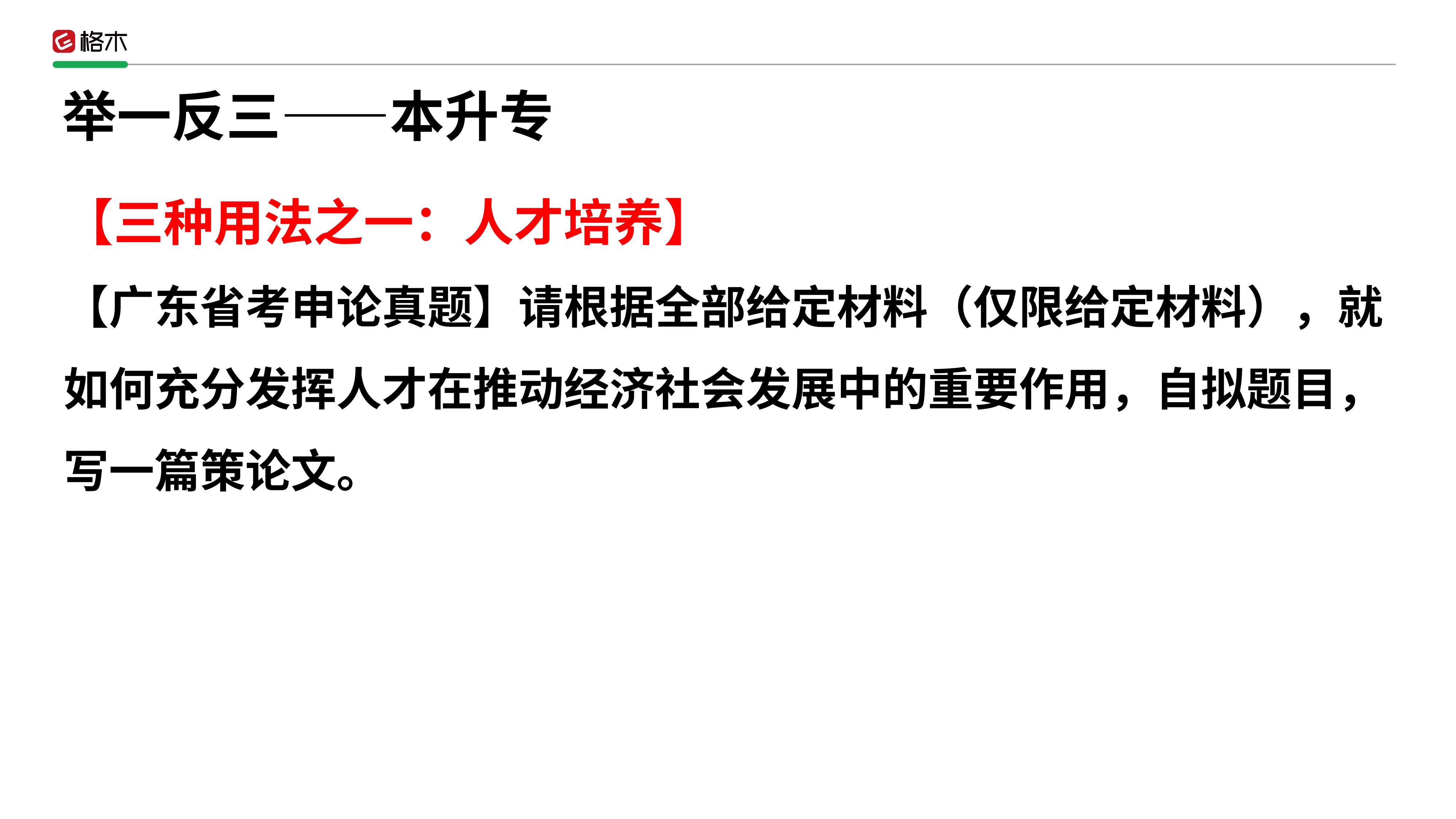

举一反三——本升专
【三种用法之一：人才培养】
【广东省考申论真题】请根据全部给定材料（仅限给定材料），就如何充分发挥人才在推动经济社会发展中的重要作用，自拟题目，写一篇策论文。